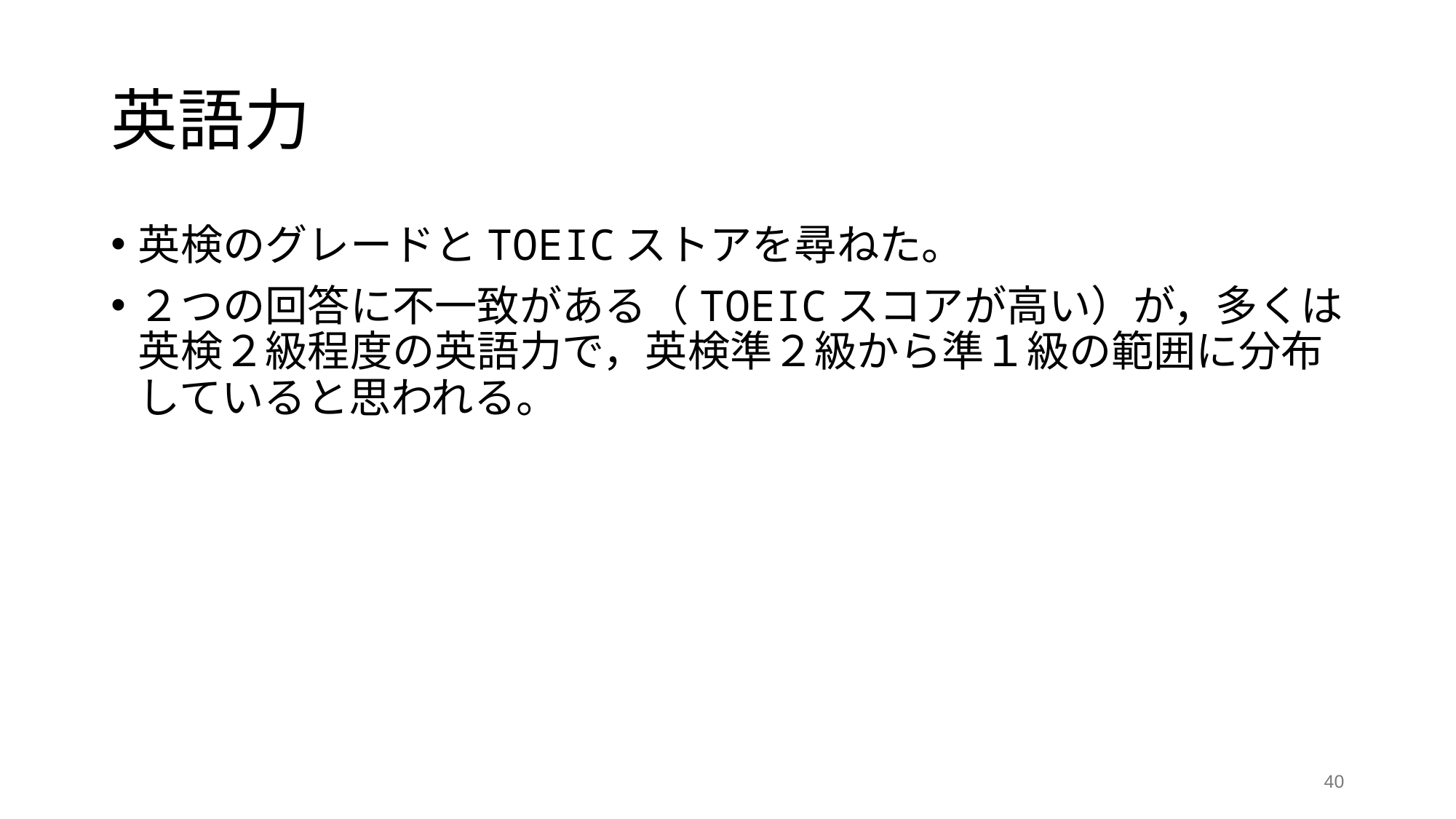

# 英語力
英検のグレードとTOEICストアを尋ねた。
２つの回答に不一致がある（TOEICスコアが高い）が，多くは英検２級程度の英語力で，英検準２級から準１級の範囲に分布していると思われる。
40